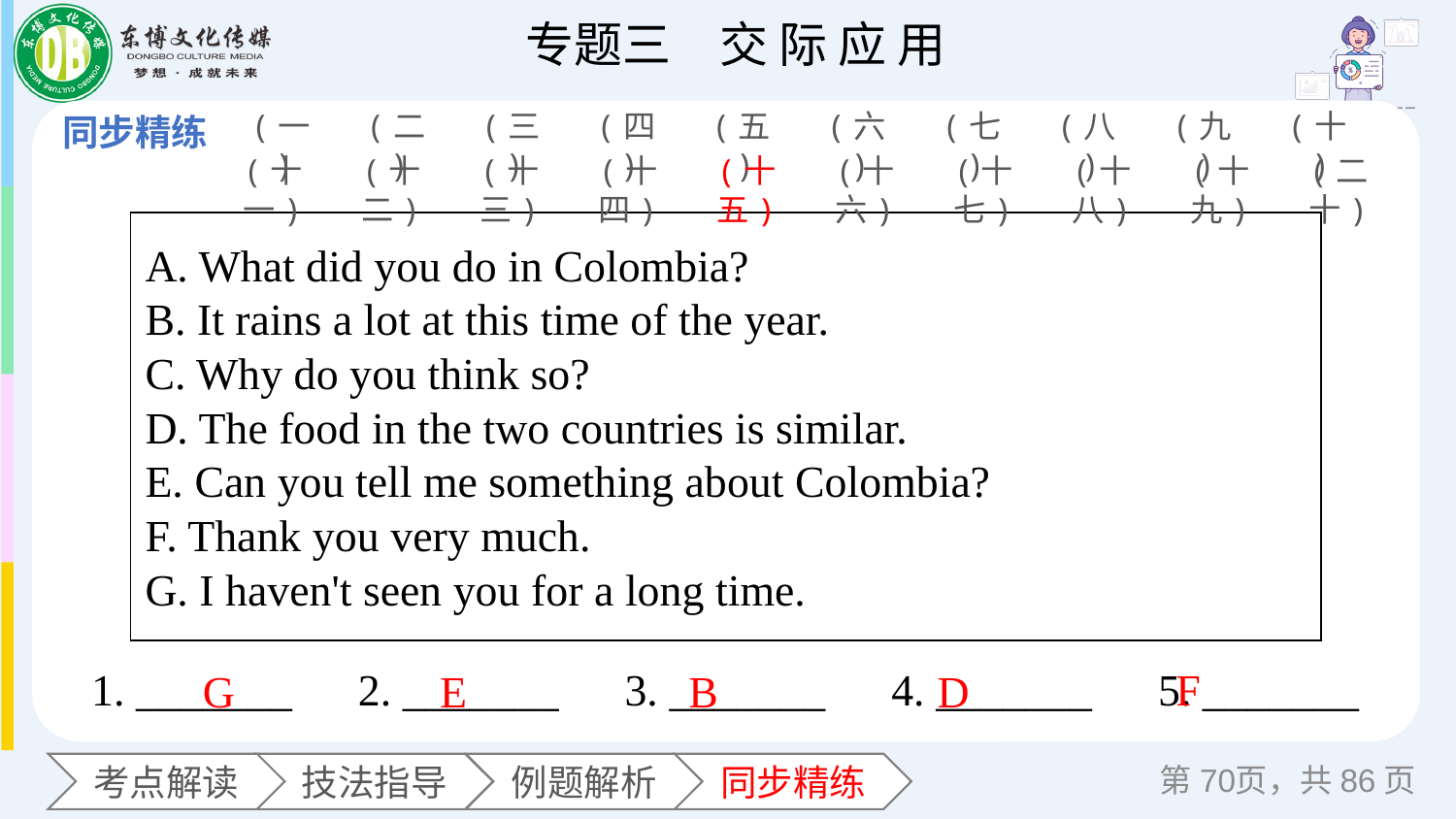

(一)
(二)
(三)
(四)
(五)
(六)
(七)
(八)
(九)
(十)
(十一)
(十二)
(十三)
(十四)
(十五)
(十六)
(十七)
(十八)
(十九)
(二十)
| A. What did you do in Colombia? B. It rains a lot at this time of the year. C. Why do you think so? D. The food in the two countries is similar. E. Can you tell me something about Colombia? F. Thank you very much. G. I haven't seen you for a long time. |
| --- |
1. _______　2. _______　3. _______　4. _______　5. _______
F
G
E
B
D
第70页，共86页